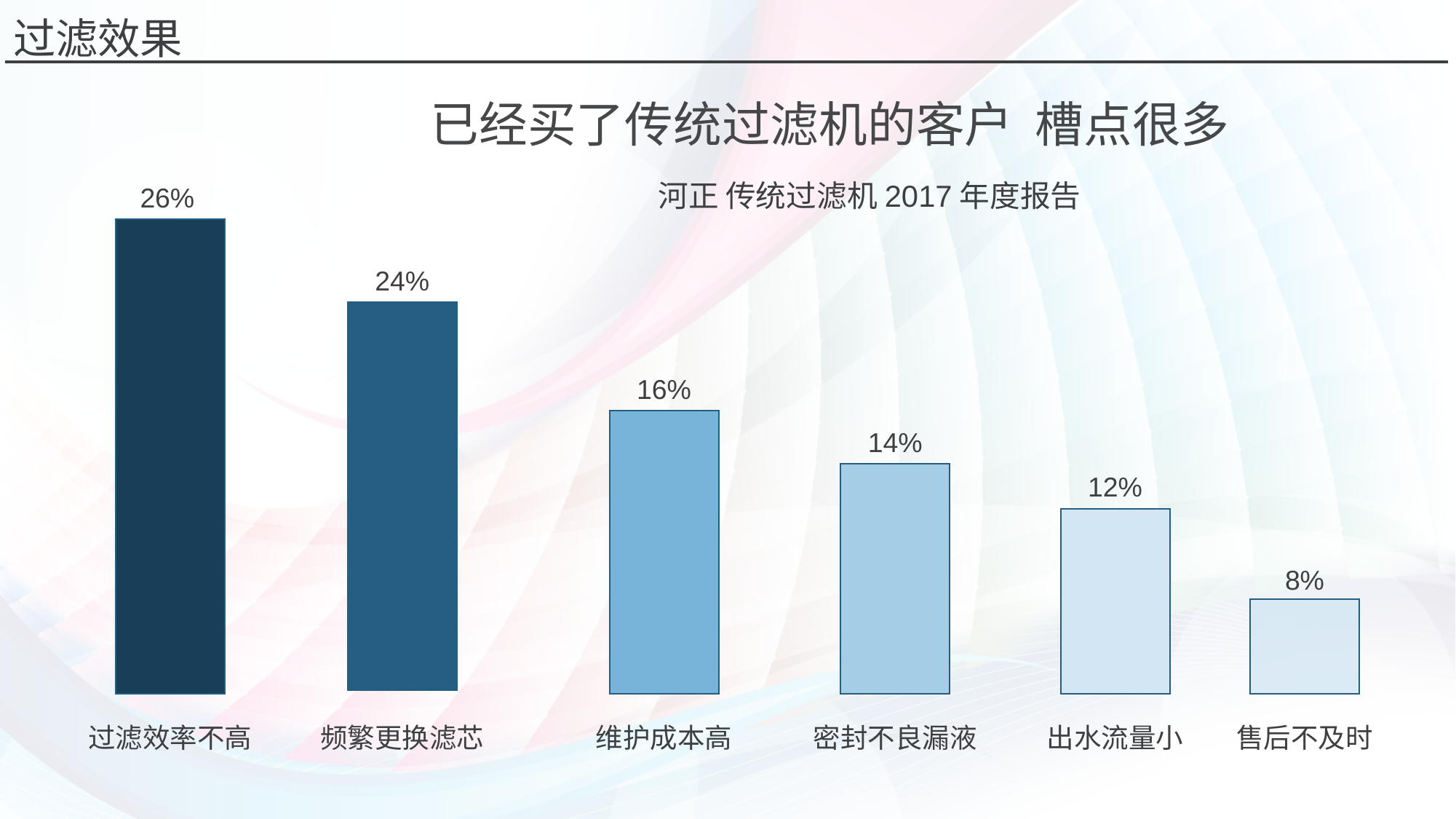

过滤效果
已经买了传统过滤机的客户  槽点很多
河正 传统过滤机2017年度报告
26%

24%

16%

14%

12%

8%

过滤效率不高
频繁更换滤芯
维护成本高
密封不良漏液
出水流量小
售后不及时